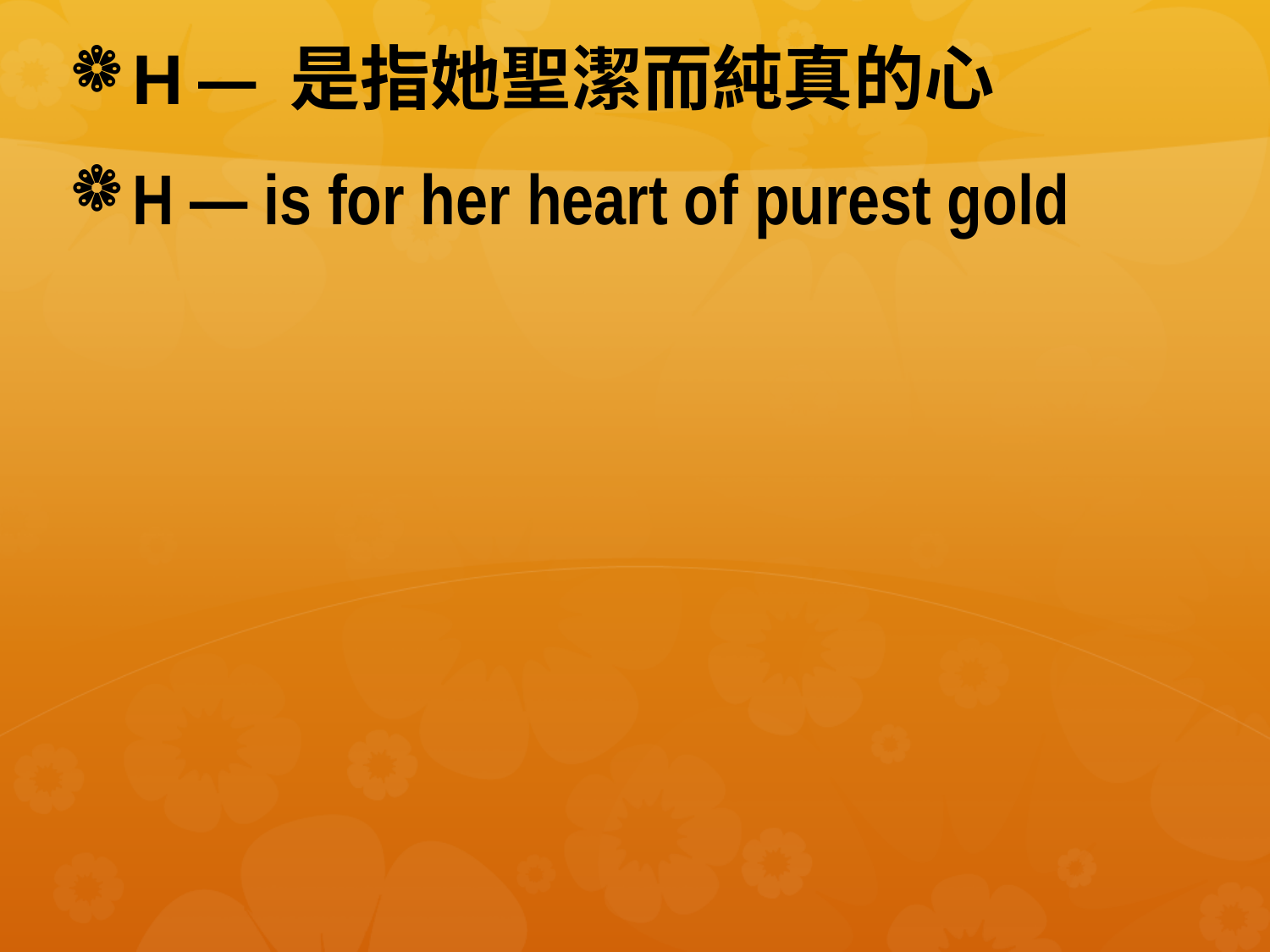

#
H — 是指她聖潔而純真的心
H — is for her heart of purest gold